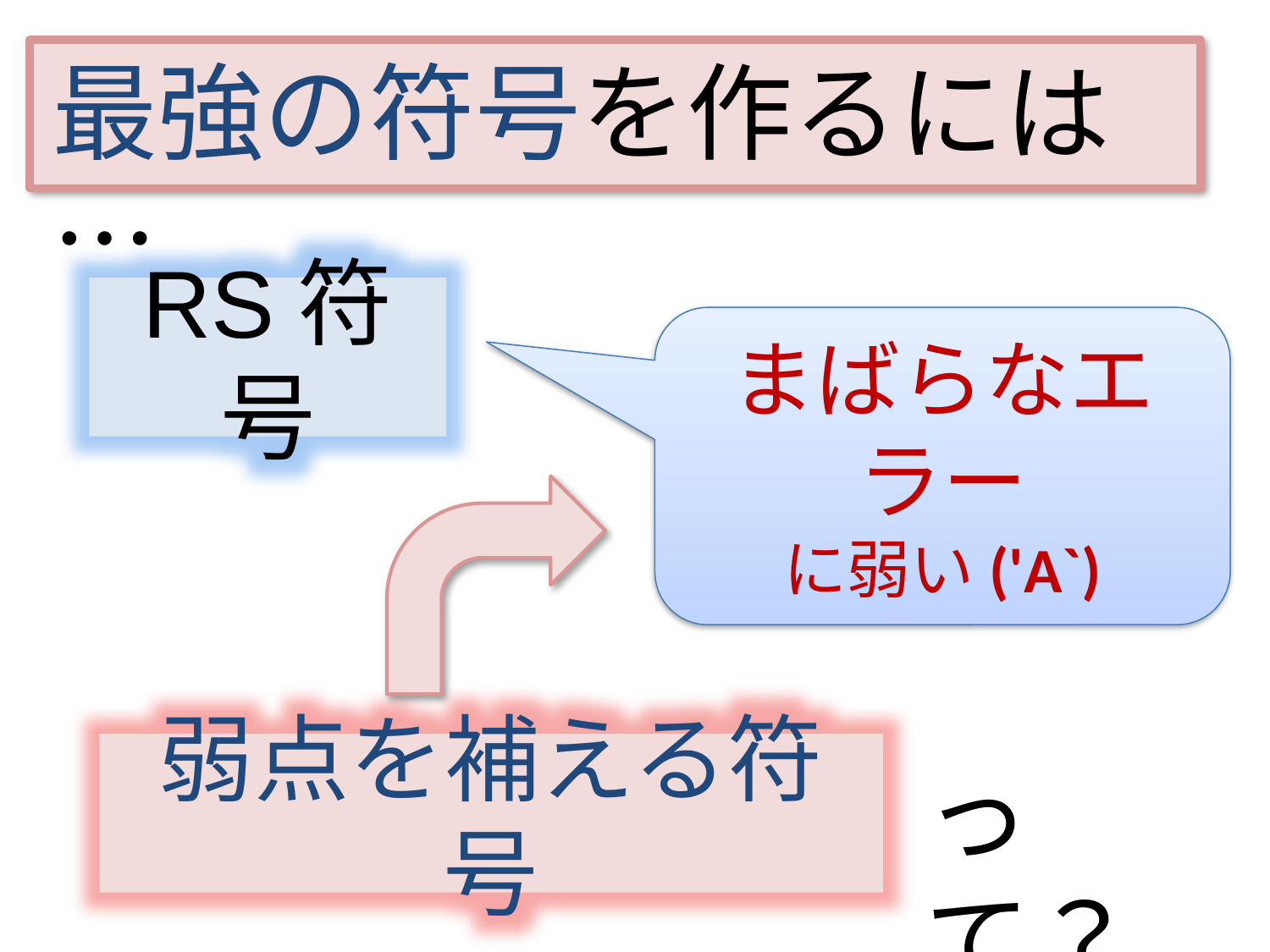

最強の符号を作るには…
RS符号
まばらなエラー
に弱い('A`)

弱点を補える符号
って？